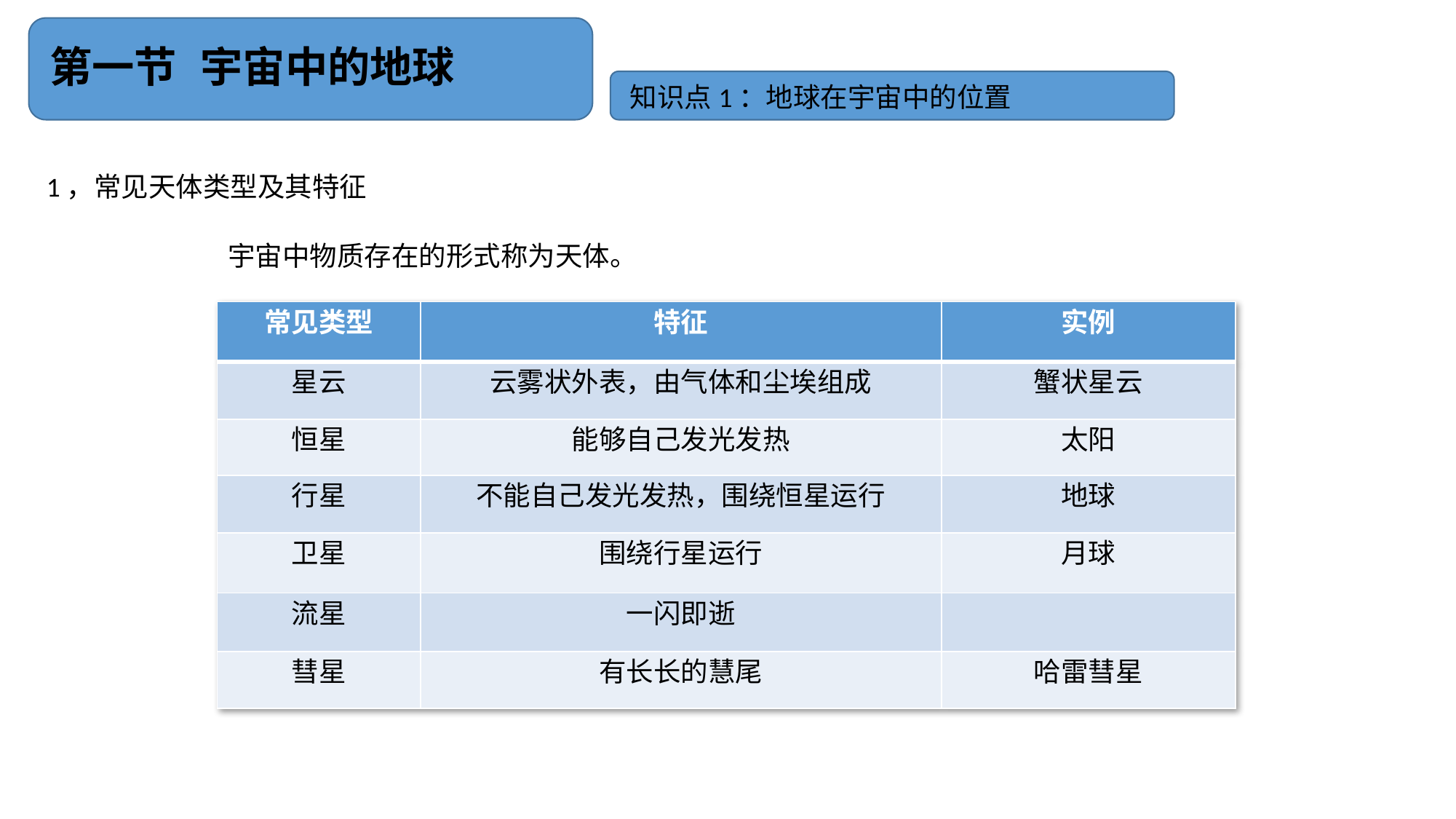

# 第一节  宇宙中的地球
知识点1：地球在宇宙中的位置
1，常见天体类型及其特征
宇宙中物质存在的形式称为天体。
| 常见类型 | 特征 | 实例 |
| --- | --- | --- |
| 星云 | 云雾状外表，由气体和尘埃组成 | 蟹状星云 |
| 恒星 | 能够自己发光发热 | 太阳 |
| 行星 | 不能自己发光发热，围绕恒星运行 | 地球 |
| 卫星 | 围绕行星运行 | 月球 |
| 流星 | 一闪即逝 |  |
| 彗星 | 有长长的慧尾 | 哈雷彗星 |